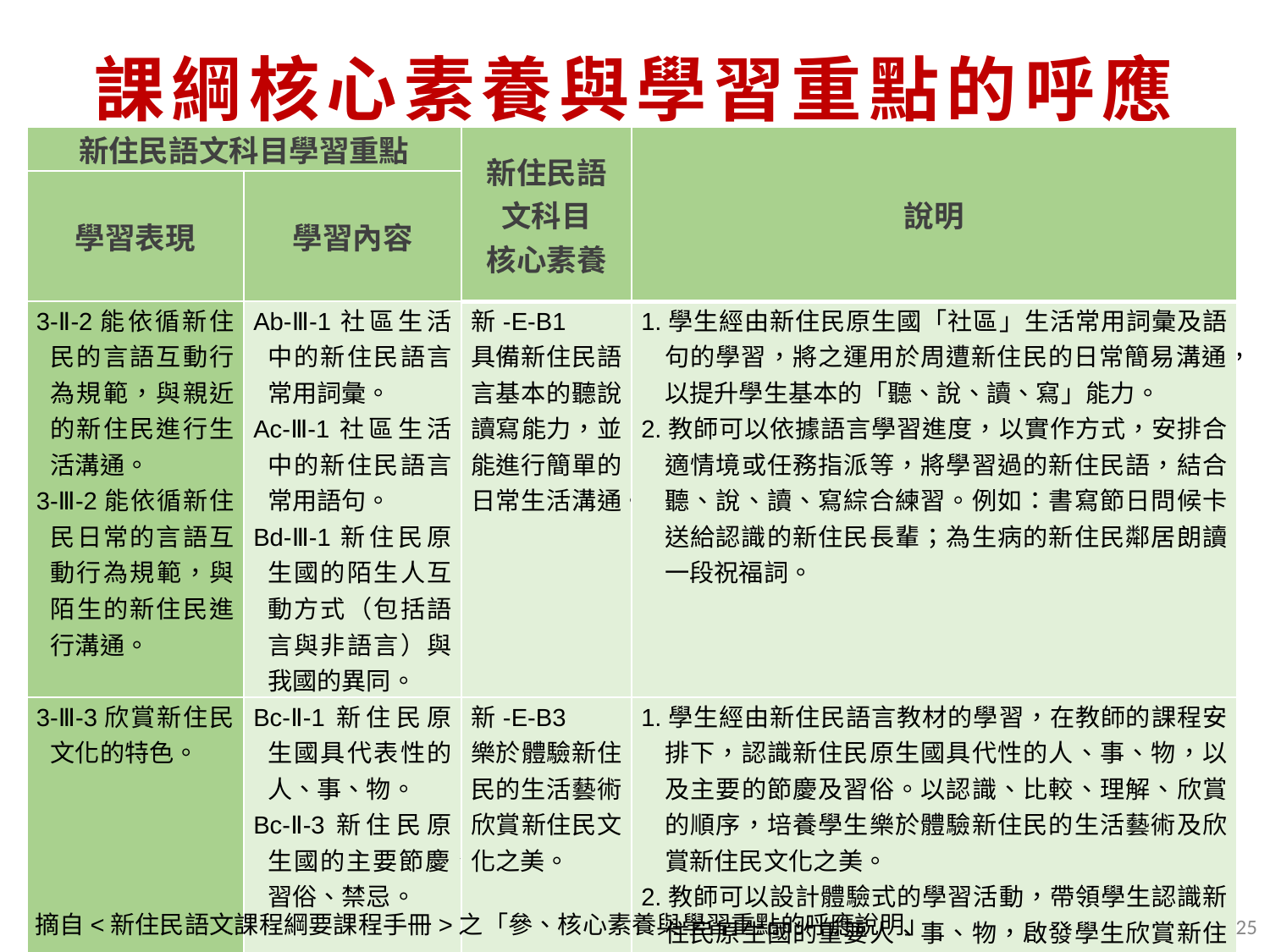

# 課綱核心素養與學習重點的呼應
| 新住民語文科目學習重點 |  | 新住民語文科目 核心素養 | 說明 |
| --- | --- | --- | --- |
| 學習表現 | 學習內容 |  |  |
| 3-Ⅱ-2能依循新住民的言語互動行為規範，與親近的新住民進行生活溝通。 3-Ⅲ-2能依循新住民日常的言語互動行為規範，與陌生的新住民進行溝通。 | Ab-Ⅲ-1社區生活中的新住民語言常用詞彙。 Ac-Ⅲ-1社區生活中的新住民語言常用語句。 Bd-Ⅲ-1新住民原生國的陌生人互動方式（包括語言與非語言）與我國的異同。 | 新-E-B1 具備新住民語言基本的聽說讀寫能力，並能進行簡單的日常生活溝通。 | 1.學生經由新住民原生國「社區」生活常用詞彙及語句的學習，將之運用於周遭新住民的日常簡易溝通，以提升學生基本的「聽、說、讀、寫」能力。 2.教師可以依據語言學習進度，以實作方式，安排合適情境或任務指派等，將學習過的新住民語，結合聽、說、讀、寫綜合練習。例如：書寫節日問候卡送給認識的新住民長輩；為生病的新住民鄰居朗讀一段祝福詞。 |
| 3-Ⅲ-3欣賞新住民文化的特色。 | Bc-Ⅱ-1新住民原生國具代表性的人、事、物。 Bc-Ⅱ-3新住民原生國的主要節慶、習俗、禁忌。 | 新-E-B3 樂於體驗新住民的生活藝術，欣賞新住民文化之美。 | 1.學生經由新住民語言教材的學習，在教師的課程安排下，認識新住民原生國具代性的人、事、物，以及主要的節慶及習俗。以認識、比較、理解、欣賞的順序，培養學生樂於體驗新住民的生活藝術及欣賞新住民文化之美。 2.教師可以設計體驗式的學習活動，帶領學生認識新住民原生國的重要人、事、物，啟發學生欣賞新住民原生國的生活藝術。例如：學習新年用語及活動時，教師請學生扮演與新年傳說有關的重要人物，並與我國相應人物對照，理解各國生活藝術的價值（如我國農曆年活動中的灶神）。 |
25
摘自<新住民語文課程綱要課程手冊>之「參、核心素養與學習重點的呼應說明」